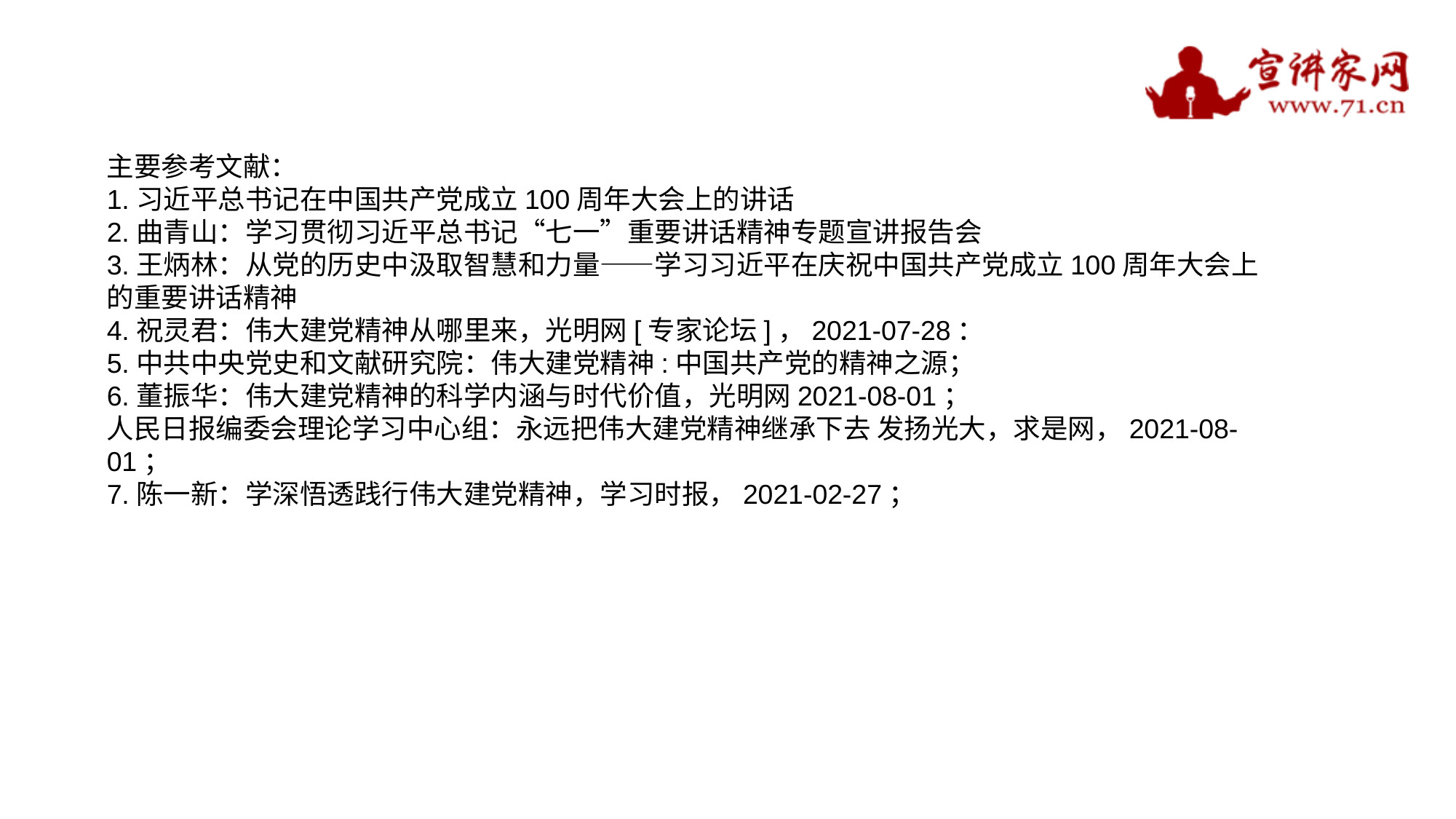

主要参考文献：
1.习近平总书记在中国共产党成立100周年大会上的讲话
2.曲青山：学习贯彻习近平总书记“七一”重要讲话精神专题宣讲报告会
3.王炳林：从党的历史中汲取智慧和力量——学习习近平在庆祝中国共产党成立100周年大会上的重要讲话精神
4.祝灵君：伟大建党精神从哪里来，光明网[专家论坛]，2021-07-28：
5.中共中央党史和文献研究院：伟大建党精神:中国共产党的精神之源；
6.董振华：伟大建党精神的科学内涵与时代价值，光明网2021-08-01；
人民日报编委会理论学习中心组：永远把伟大建党精神继承下去 发扬光大，求是网，2021-08-01；
7.陈一新：学深悟透践行伟大建党精神，学习时报，2021-02-27；